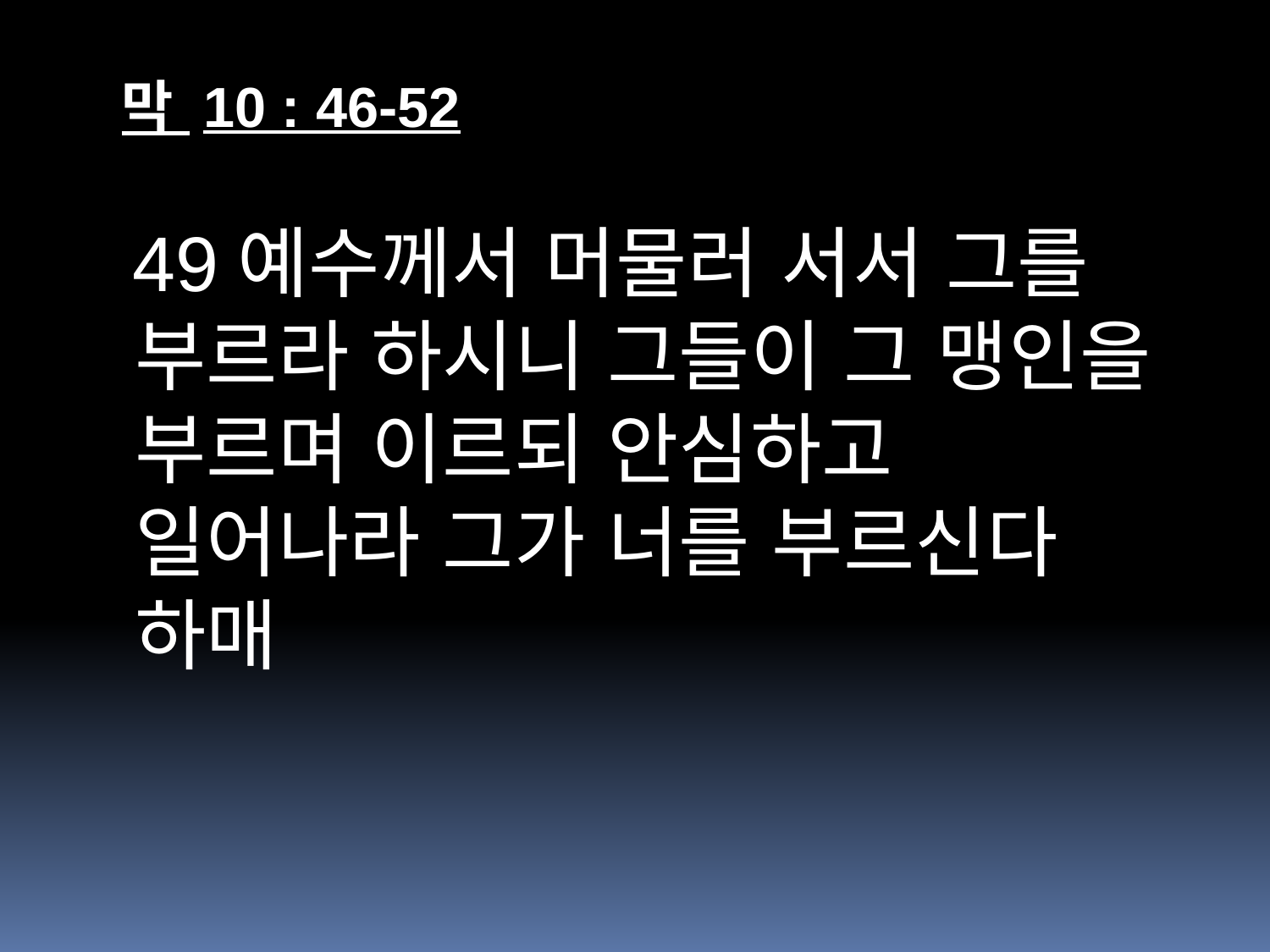

막 10 : 46-52

  49예수께서 머물러 서서 그를 부르라 하시니 그들이 그 맹인을 부르며 이르되 안심하고 일어나라 그가 너를 부르신다 하매